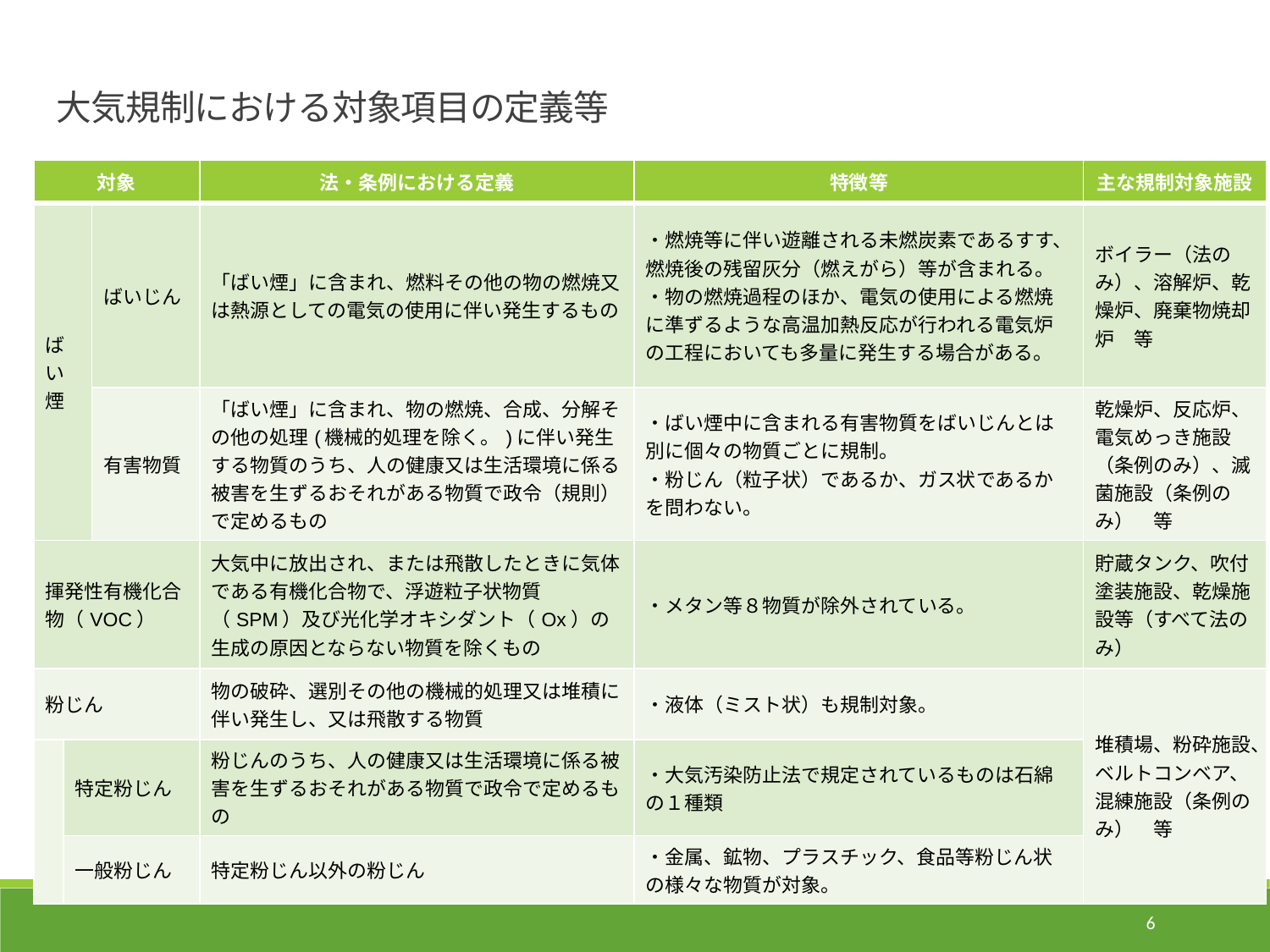

大気規制における対象項目の定義等
| 対象 |  |  | 法・条例における定義 | 特徴等 | 主な規制対象施設 |
| --- | --- | --- | --- | --- | --- |
| ばい煙 |  | ばいじん | 「ばい煙」に含まれ、燃料その他の物の燃焼又は熱源としての電気の使用に伴い発生するもの | ・燃焼等に伴い遊離される未燃炭素であるすす、燃焼後の残留灰分（燃えがら）等が含まれる。 ・物の燃焼過程のほか、電気の使用による燃焼に準ずるような高温加熱反応が行われる電気炉の工程においても多量に発生する場合がある。 | ボイラー（法のみ）、溶解炉、乾燥炉、廃棄物焼却炉　等 |
|  |  | 有害物質 | 「ばい煙」に含まれ、物の燃焼、合成、分解その他の処理(機械的処理を除く。)に伴い発生する物質のうち、人の健康又は生活環境に係る被害を生ずるおそれがある物質で政令（規則）で定めるもの | ・ばい煙中に含まれる有害物質をばいじんとは別に個々の物質ごとに規制。 ・粉じん（粒子状）であるか、ガス状であるかを問わない。 | 乾燥炉、反応炉、電気めっき施設（条例のみ）、滅菌施設（条例のみ）　等 |
| 揮発性有機化合物（VOC） |  |  | 大気中に放出され、または飛散したときに気体である有機化合物で、浮遊粒子状物質（SPM）及び光化学オキシダント（Ox）の生成の原因とならない物質を除くもの | ・メタン等８物質が除外されている。 | 貯蔵タンク、吹付塗装施設、乾燥施設等（すべて法のみ） |
| 粉じん |  |  | 物の破砕、選別その他の機械的処理又は堆積に伴い発生し、又は飛散する物質 | ・液体（ミスト状）も規制対象。 | 堆積場、粉砕施設、ベルトコンベア、混練施設（条例のみ）　等 |
|  | 特定粉じん |  | 粉じんのうち、人の健康又は生活環境に係る被害を生ずるおそれがある物質で政令で定めるもの | ・大気汚染防止法で規定されているものは石綿の１種類 |  |
|  | 一般粉じん |  | 特定粉じん以外の粉じん | ・金属、鉱物、プラスチック、食品等粉じん状の様々な物質が対象。 |  |
6